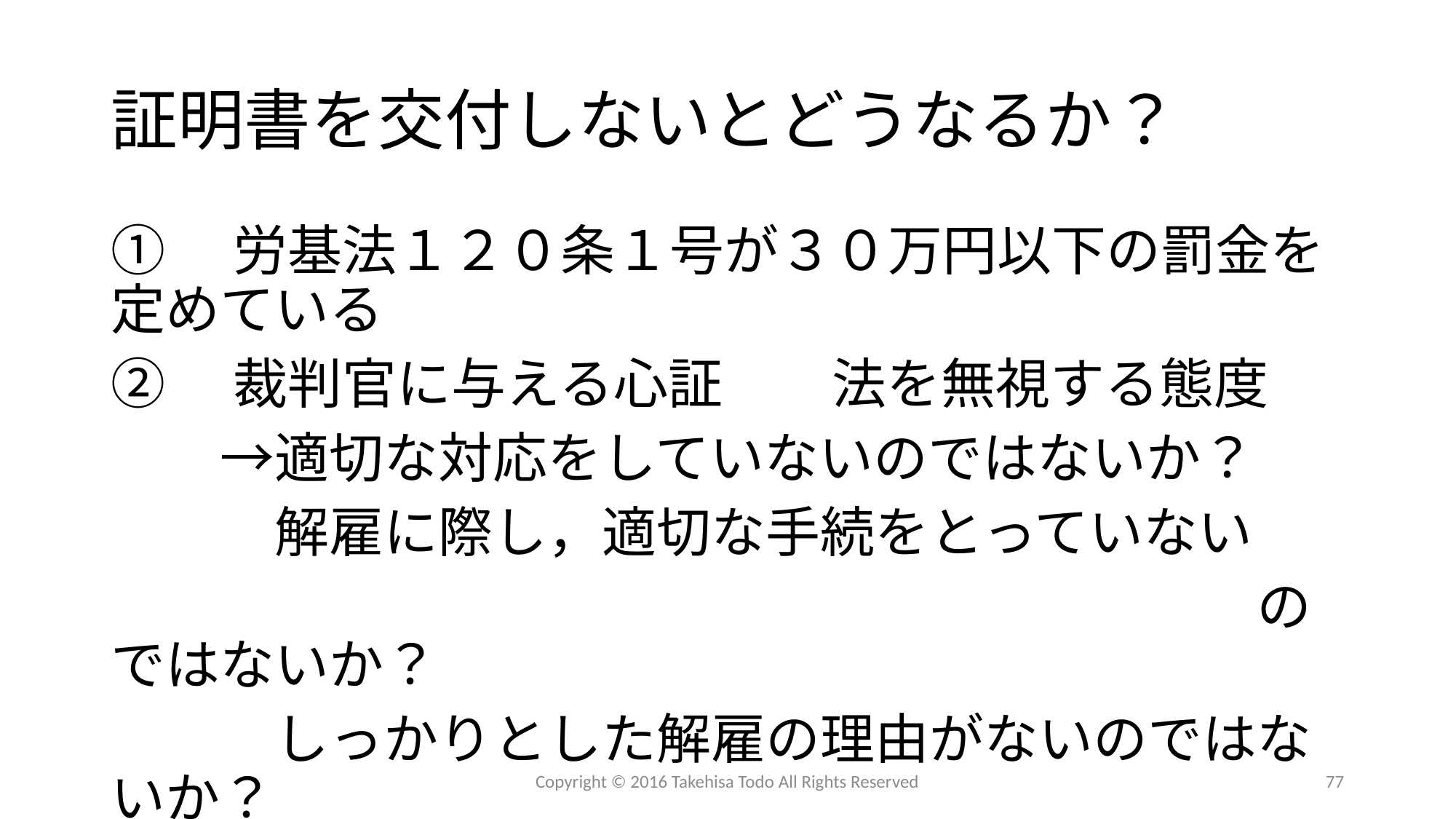

# 証明書を交付しないとどうなるか？
①　労基法１２０条１号が３０万円以下の罰金を定めている
②　裁判官に与える心証　　法を無視する態度
　　→適切な対応をしていないのではないか？
　　　解雇に際し，適切な手続をとっていない
　　　　　　　　　　　　　　　　　　　　　のではないか？
　　　しっかりとした解雇の理由がないのではないか？
Copyright © 2016 Takehisa Todo All Rights Reserved
77